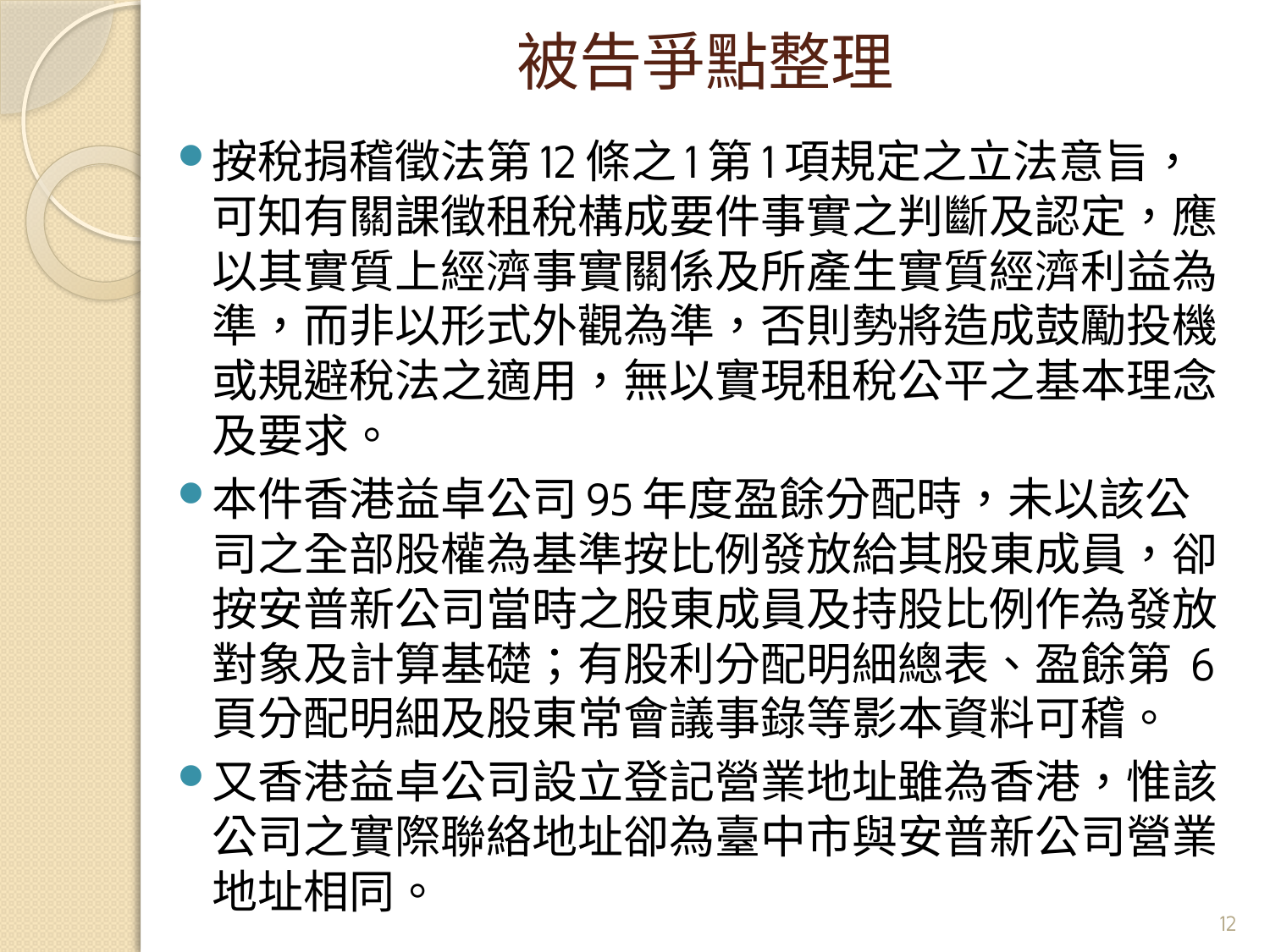

# 被告爭點整理
按稅捐稽徵法第12條之1第1項規定之立法意旨，可知有關課徵租稅構成要件事實之判斷及認定，應以其實質上經濟事實關係及所產生實質經濟利益為準，而非以形式外觀為準，否則勢將造成鼓勵投機或規避稅法之適用，無以實現租稅公平之基本理念及要求。
本件香港益卓公司95年度盈餘分配時，未以該公司之全部股權為基準按比例發放給其股東成員，卻按安普新公司當時之股東成員及持股比例作為發放對象及計算基礎；有股利分配明細總表、盈餘第 6頁分配明細及股東常會議事錄等影本資料可稽。
又香港益卓公司設立登記營業地址雖為香港，惟該公司之實際聯絡地址卻為臺中市與安普新公司營業地址相同。

12